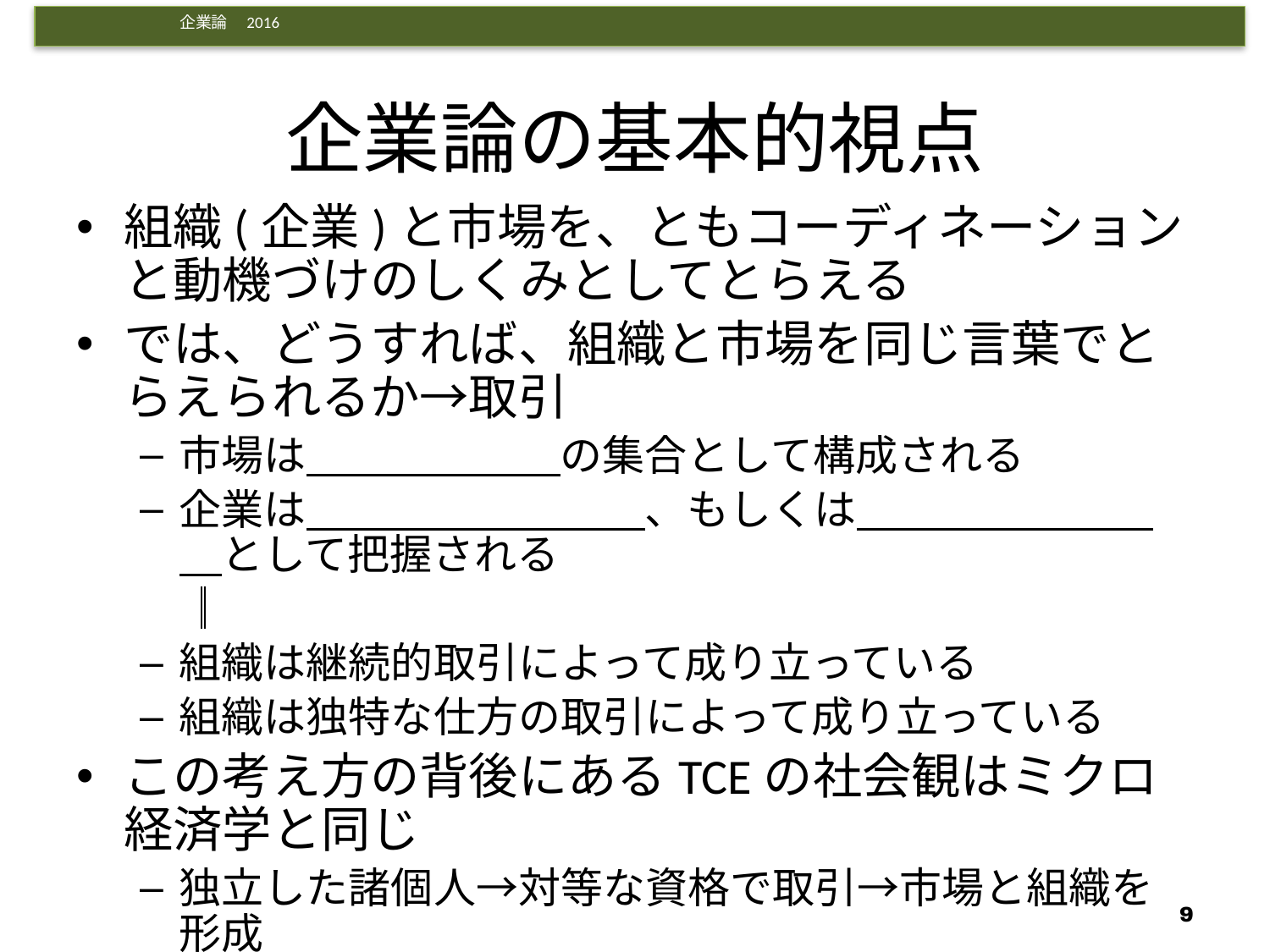

# 企業論の基本的視点
組織(企業)と市場を、ともコーディネーションと動機づけのしくみとしてとらえる
では、どうすれば、組織と市場を同じ言葉でとらえられるか→取引
市場は　　　　　　の集合として構成される
企業は　　　　　　　　、もしくは　　　　　　　　として把握される
　║
組織は継続的取引によって成り立っている
組織は独特な仕方の取引によって成り立っている
この考え方の背後にあるTCEの社会観はミクロ経済学と同じ
独立した諸個人→対等な資格で取引→市場と組織を形成
9